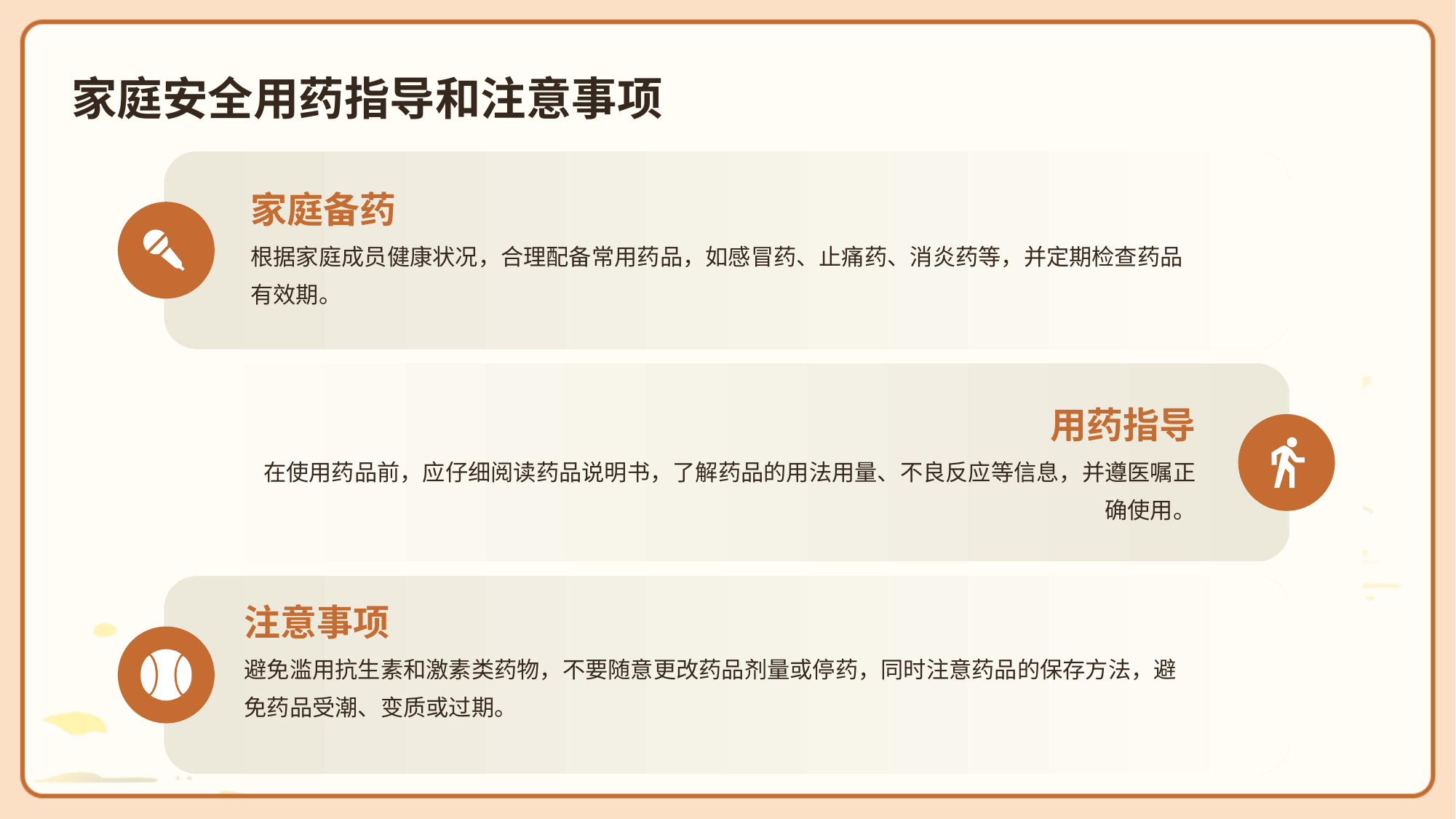

家庭安全用药指导和注意事项

家庭备药

根据家庭成员健康状况，合理配备常用药品，如感冒药、止痛药、消炎药等，并定期检查药品有效期。

用药指导

在使用药品前，应仔细阅读药品说明书，了解药品的用法用量、不良反应等信息，并遵医嘱正确使用。

注意事项

避免滥用抗生素和激素类药物，不要随意更改药品剂量或停药，同时注意药品的保存方法，避免药品受潮、变质或过期。